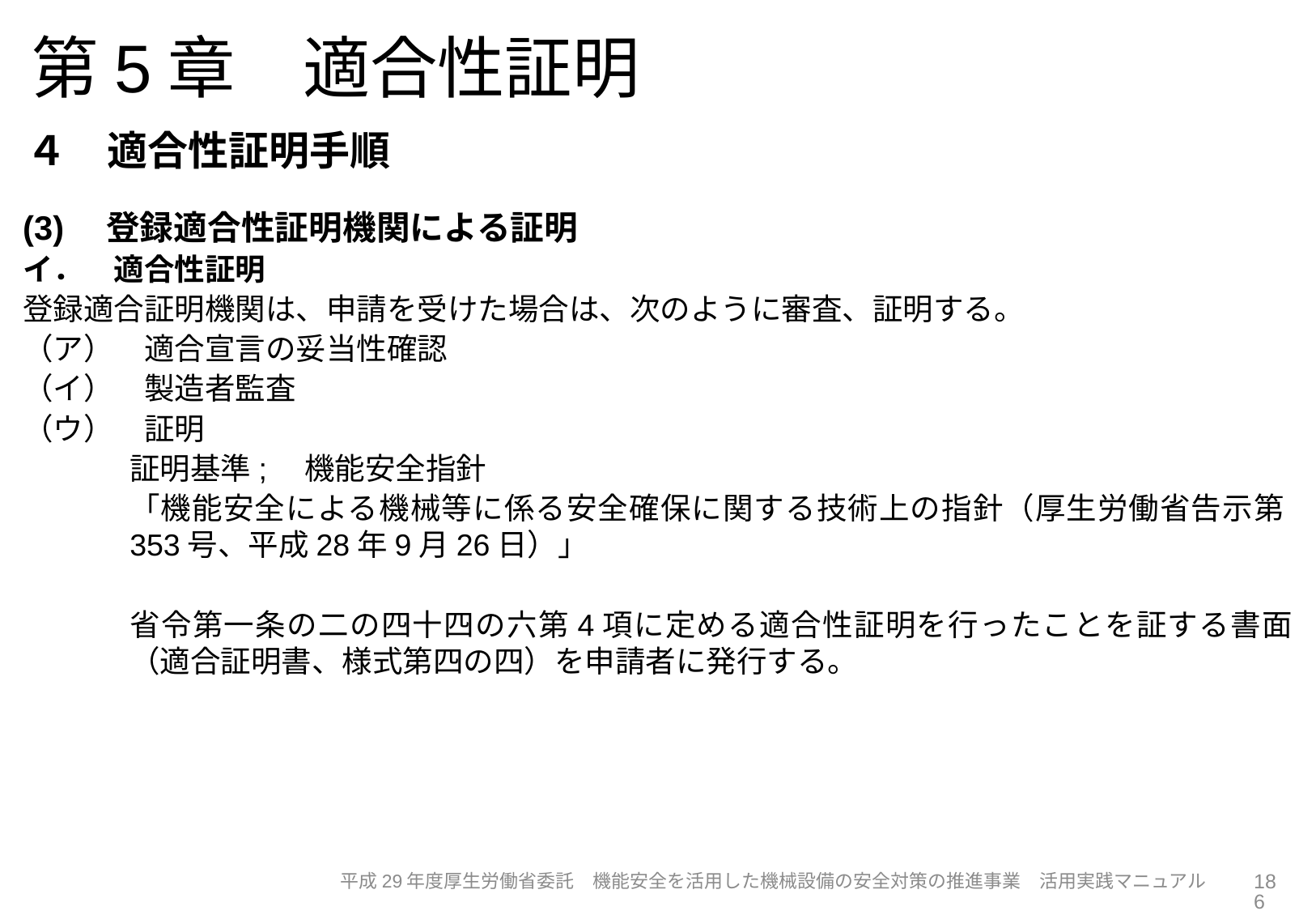

# 第5章　適合性証明
４　適合性証明手順
(3)　登録適合性証明機関による証明
イ．　適合性証明
登録適合証明機関は、申請を受けた場合は、次のように審査、証明する。
（ア）　適合宣言の妥当性確認
（イ）　製造者監査
（ウ）　証明
証明基準;　機能安全指針
「機能安全による機械等に係る安全確保に関する技術上の指針（厚生労働省告示第353号、平成28年9月26日）」

省令第一条の二の四十四の六第4項に定める適合性証明を行ったことを証する書面（適合証明書、様式第四の四）を申請者に発行する。
186
平成29年度厚生労働省委託　機能安全を活用した機械設備の安全対策の推進事業　活用実践マニュアル